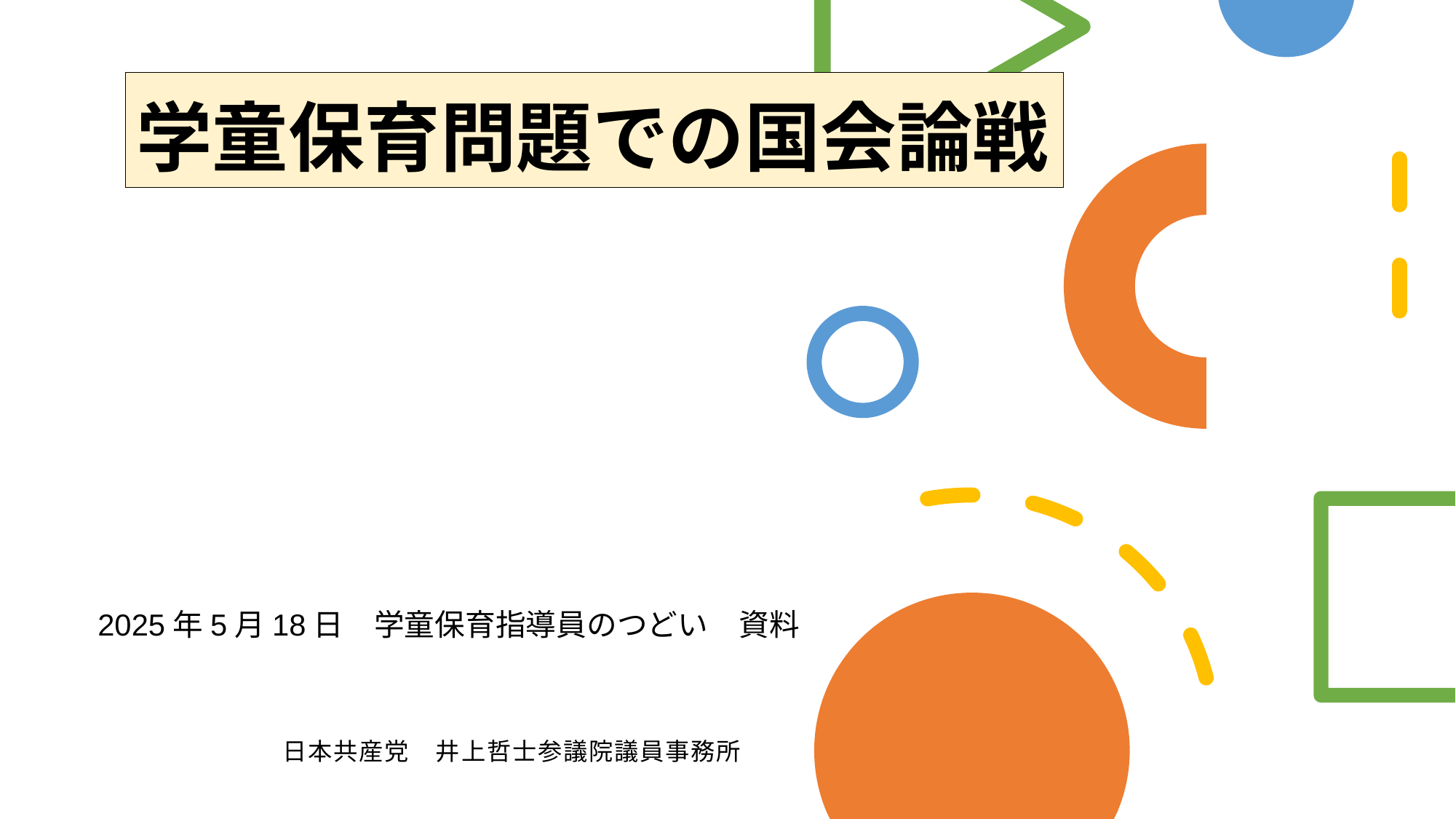

# 学童保育問題での国会論戦

2025年5月18日　学童保育指導員のつどい　資料
日本共産党　井上哲士参議院議員事務所
1